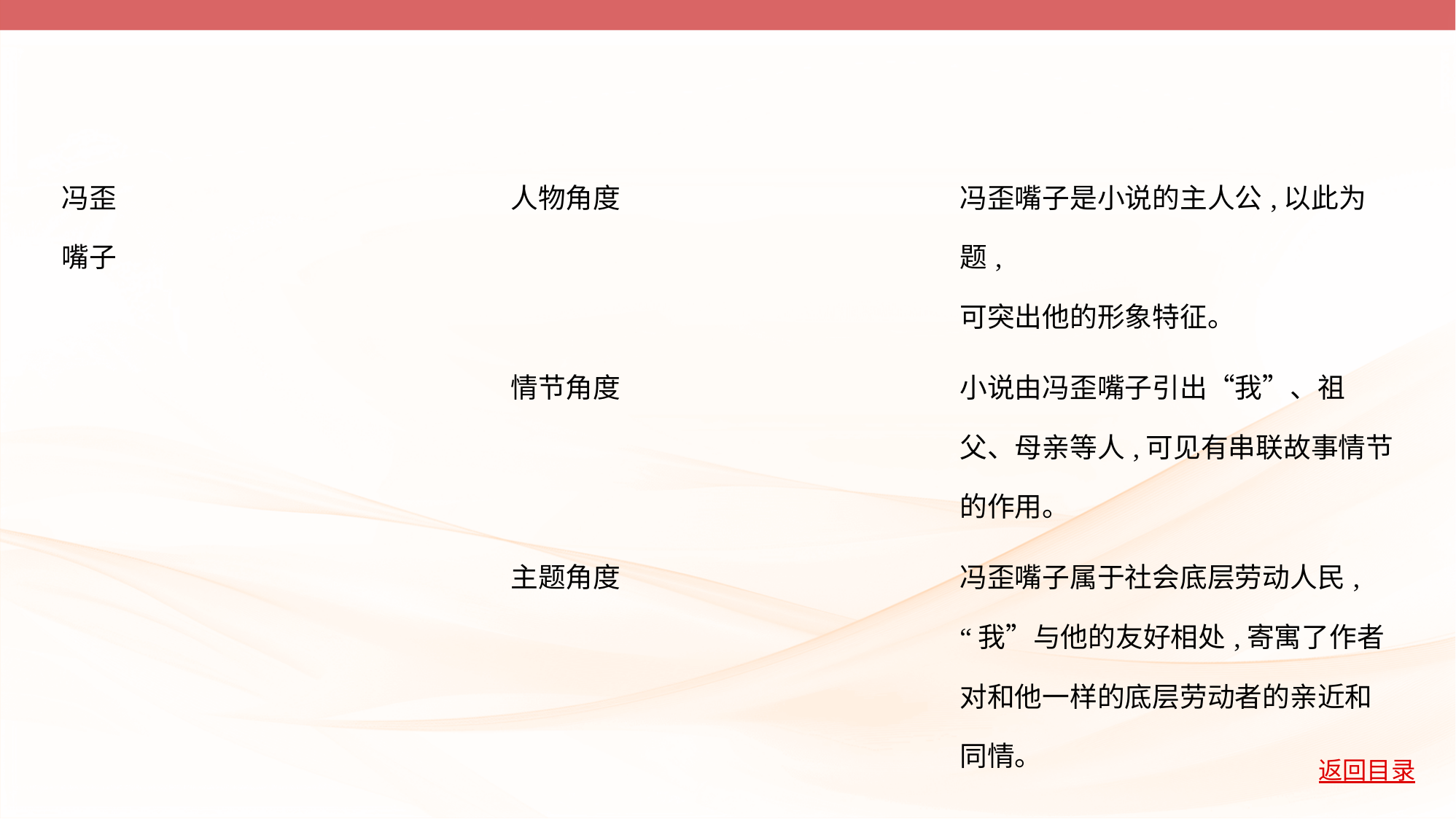

| 冯歪 嘴子 | 人物角度 | 冯歪嘴子是小说的主人公,以此为题, 可突出他的形象特征。 |
| --- | --- | --- |
|  | 情节角度 | 小说由冯歪嘴子引出“我”、祖 父、母亲等人,可见有串联故事情节 的作用。 |
|  | 主题角度 | 冯歪嘴子属于社会底层劳动人民, “我”与他的友好相处,寄寓了作者 对和他一样的底层劳动者的亲近和 同情。 |